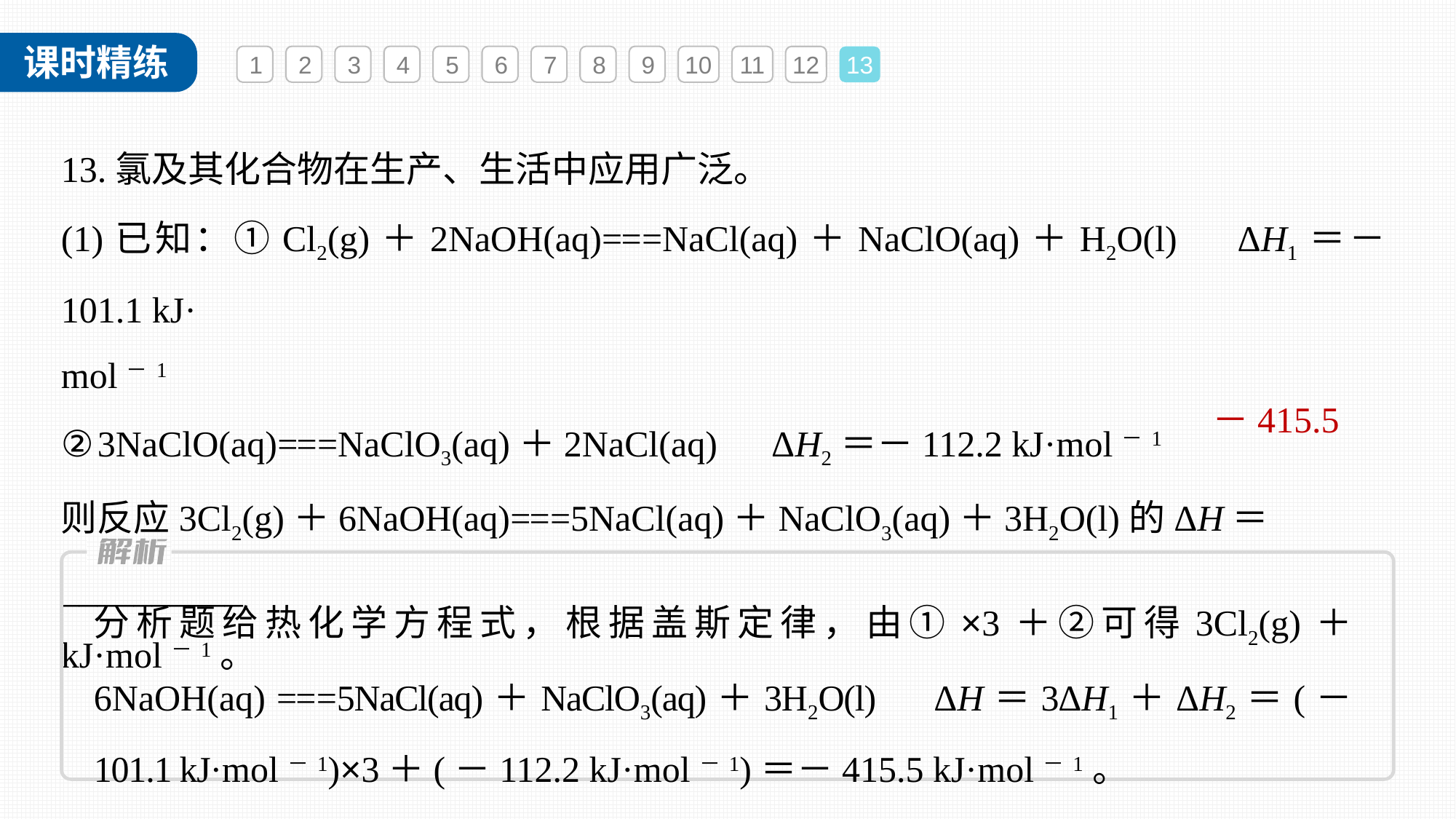

1
2
3
4
5
6
7
8
9
10
11
12
13
13.氯及其化合物在生产、生活中应用广泛。
(1)已知：①Cl2(g)＋2NaOH(aq)===NaCl(aq)＋NaClO(aq)＋H2O(l)　ΔH1＝－101.1 kJ·
mol－1
②3NaClO(aq)===NaClO3(aq)＋2NaCl(aq)　ΔH2＝－112.2 kJ·mol－1
则反应3Cl2(g)＋6NaOH(aq)===5NaCl(aq)＋NaClO3(aq)＋3H2O(l)的ΔH＝__________
kJ·mol－1。
－415.5

分析题给热化学方程式，根据盖斯定律，由①×3＋②可得3Cl2(g)＋6NaOH(aq) ===5NaCl(aq)＋NaClO3(aq)＋3H2O(l)　ΔH＝3ΔH1＋ΔH2＝(－101.1 kJ·mol－1)×3＋(－112.2 kJ·mol－1)＝－415.5 kJ·mol－1。